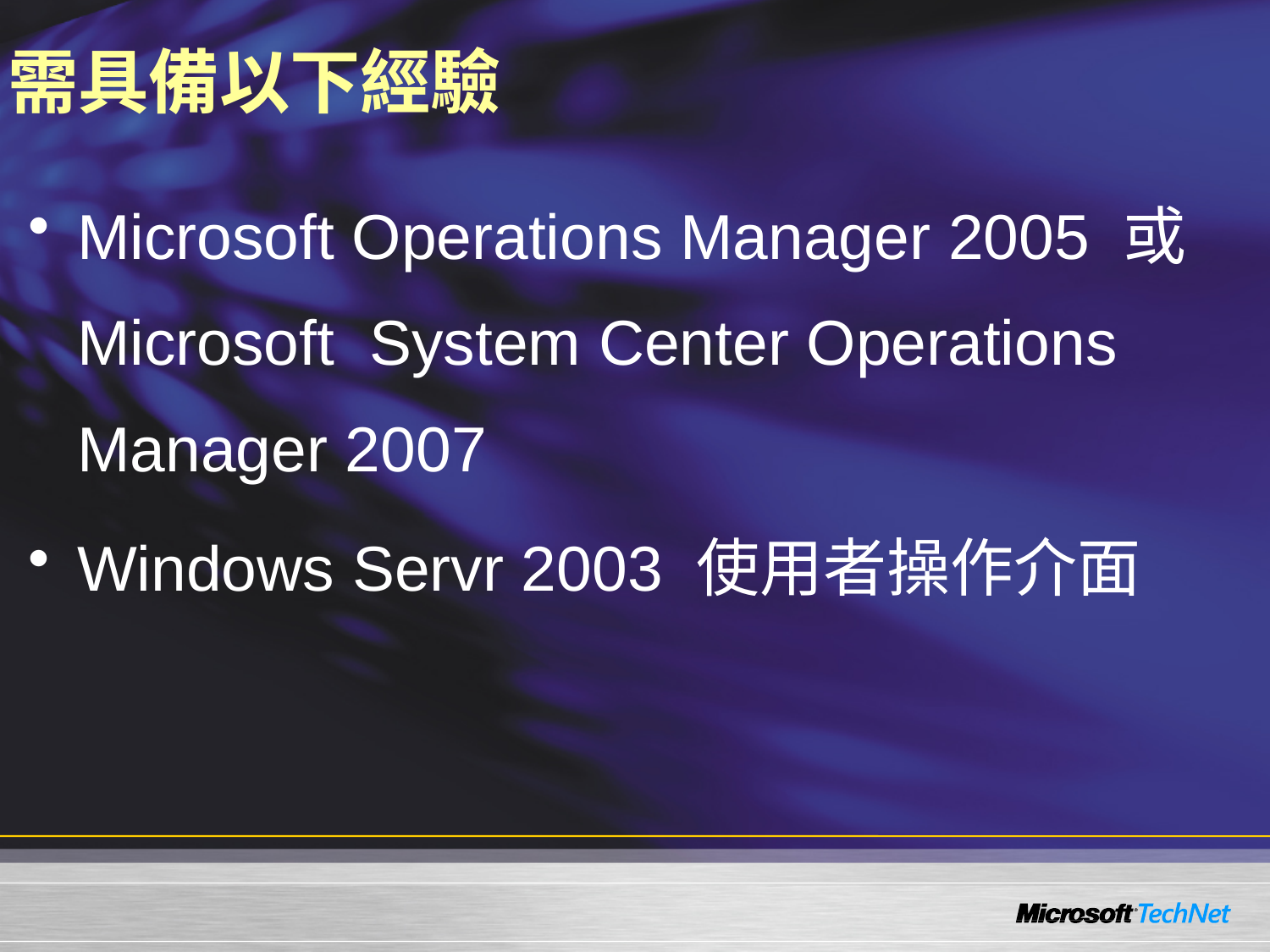

# 需具備以下經驗
Microsoft Operations Manager 2005 或 Microsoft  System Center Operations Manager 2007
Windows Servr 2003 使用者操作介面